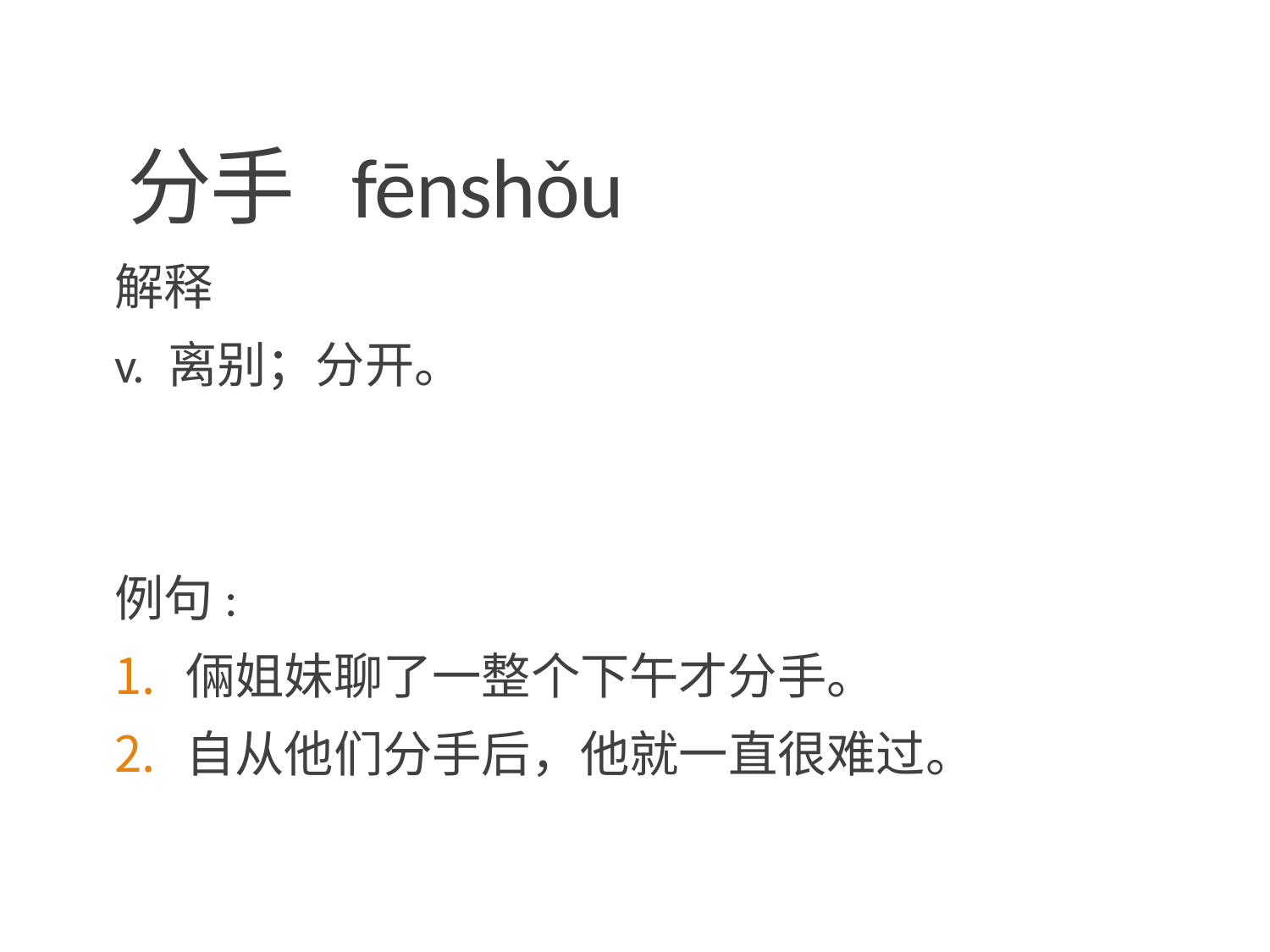

# 分手  fēnshǒu
解释
v. 离别；分开。

例句:
倆姐妹聊了一整个下午才分手。
自从他们分手后，他就一直很难过。